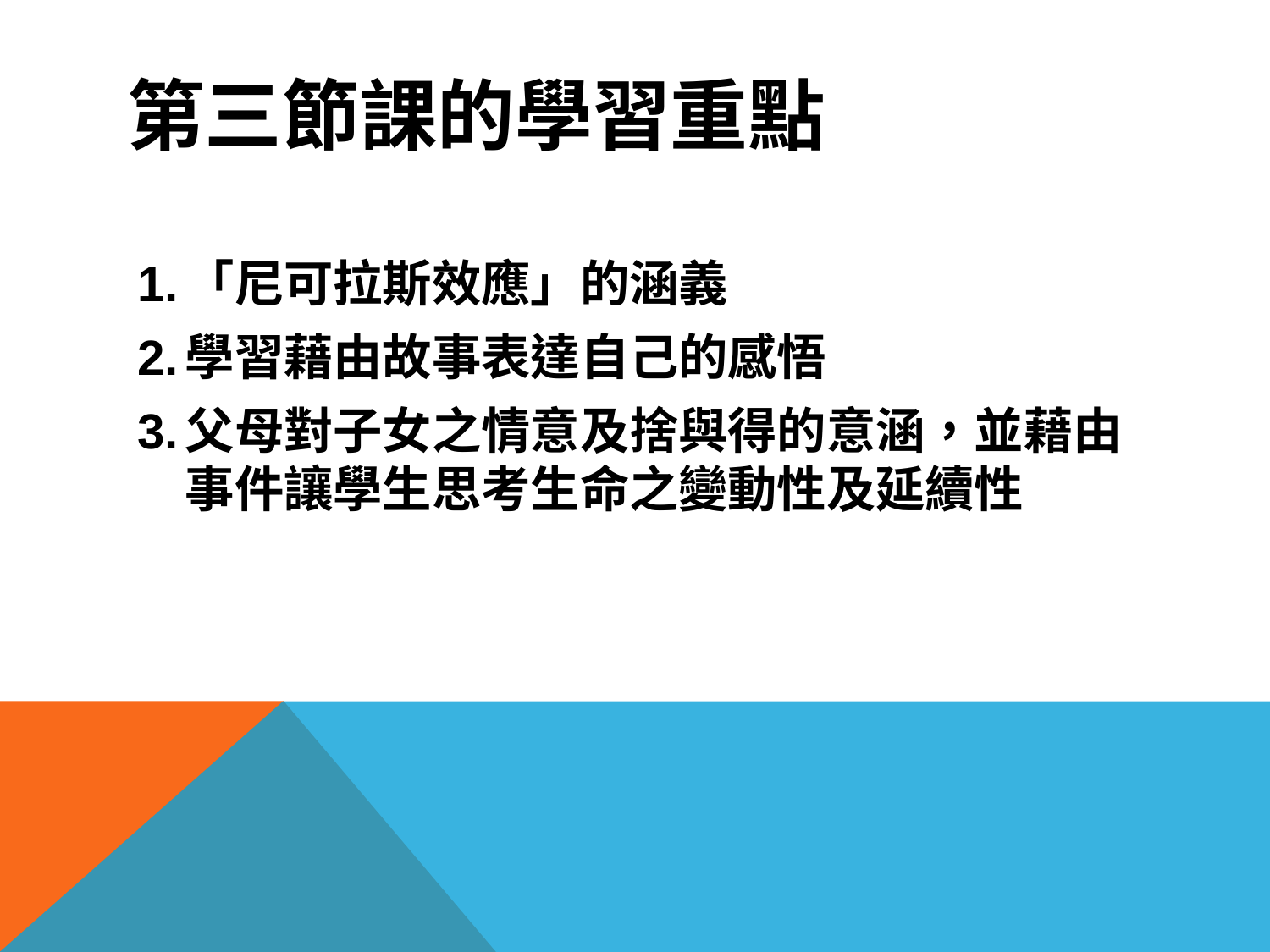

# 第三節課的學習重點
1.	「尼可拉斯效應」的涵義
2.	學習藉由故事表達自己的感悟
3.	父母對子女之情意及捨與得的意涵，並藉由事件讓學生思考生命之變動性及延續性